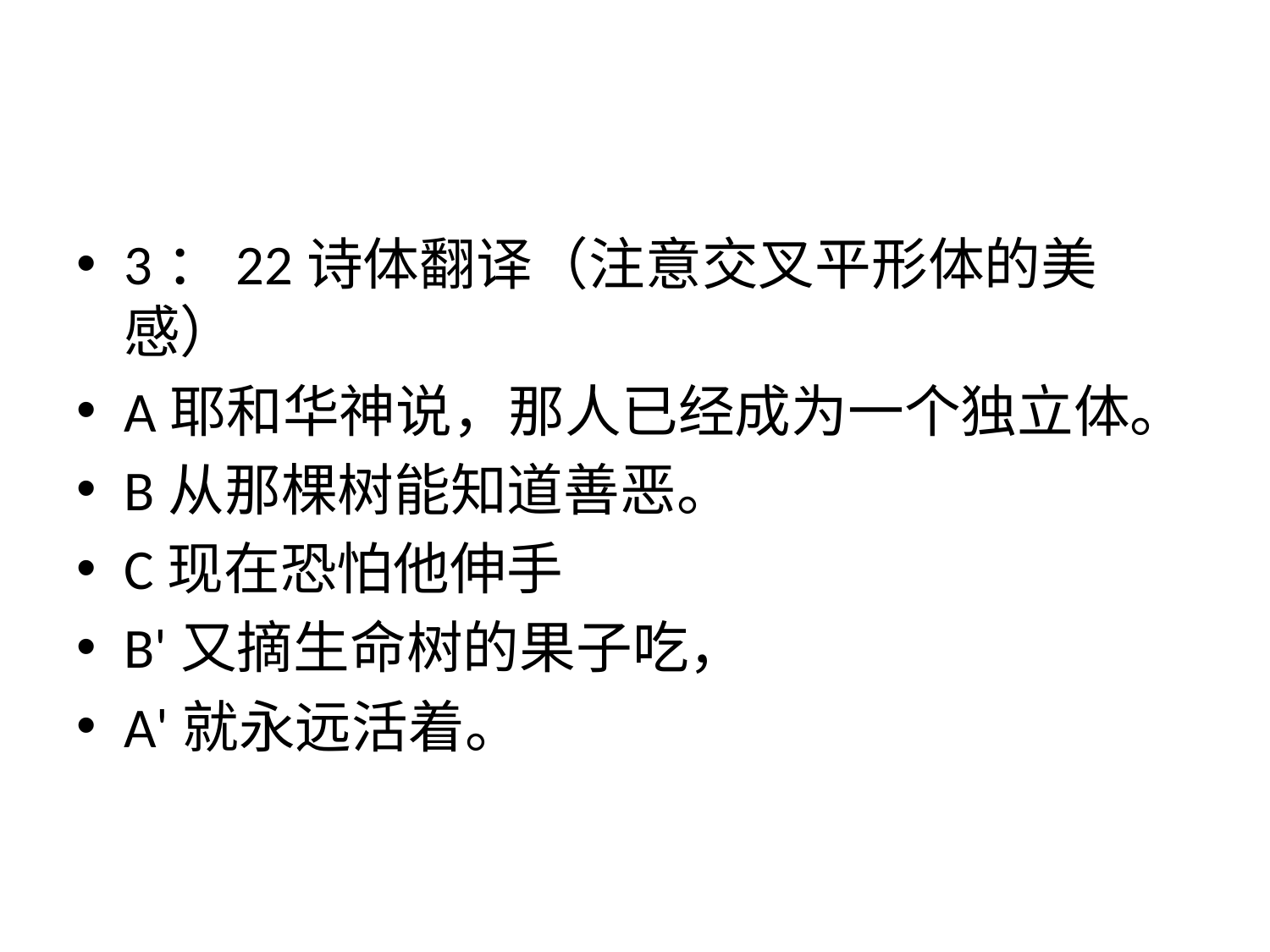

3：22诗体翻译（注意交叉平形体的美感）
A耶和华神说，那人已经成为一个独立体。
B从那棵树能知道善恶。
C现在恐怕他伸手
B'又摘生命树的果子吃，
A'就永远活着。